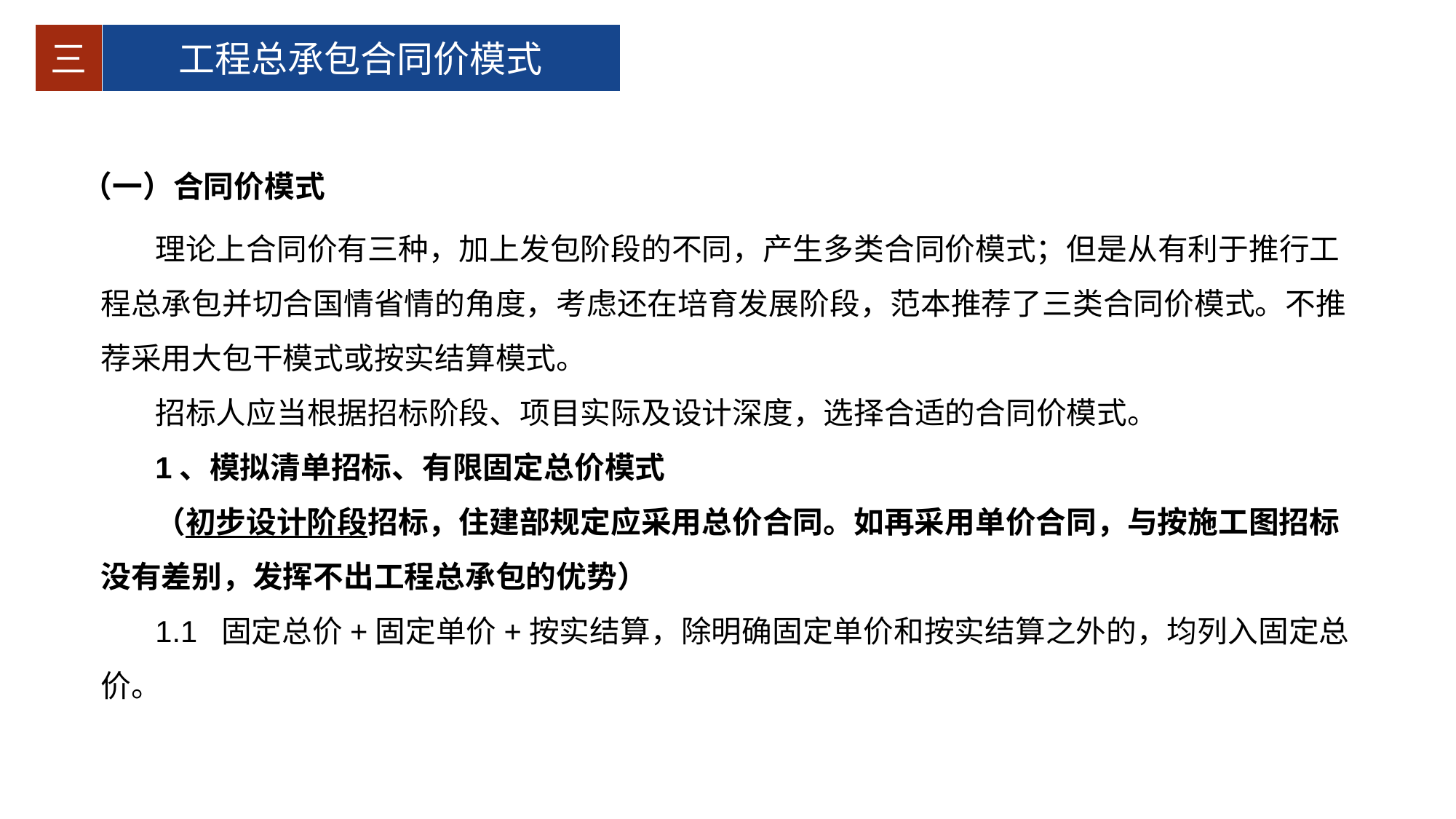

三
工程总承包合同价模式
（一）合同价模式
理论上合同价有三种，加上发包阶段的不同，产生多类合同价模式；但是从有利于推行工程总承包并切合国情省情的角度，考虑还在培育发展阶段，范本推荐了三类合同价模式。不推荐采用大包干模式或按实结算模式。
招标人应当根据招标阶段、项目实际及设计深度，选择合适的合同价模式。
1、模拟清单招标、有限固定总价模式
（初步设计阶段招标，住建部规定应采用总价合同。如再采用单价合同，与按施工图招标没有差别，发挥不出工程总承包的优势）
1.1  固定总价+固定单价+按实结算，除明确固定单价和按实结算之外的，均列入固定总价。